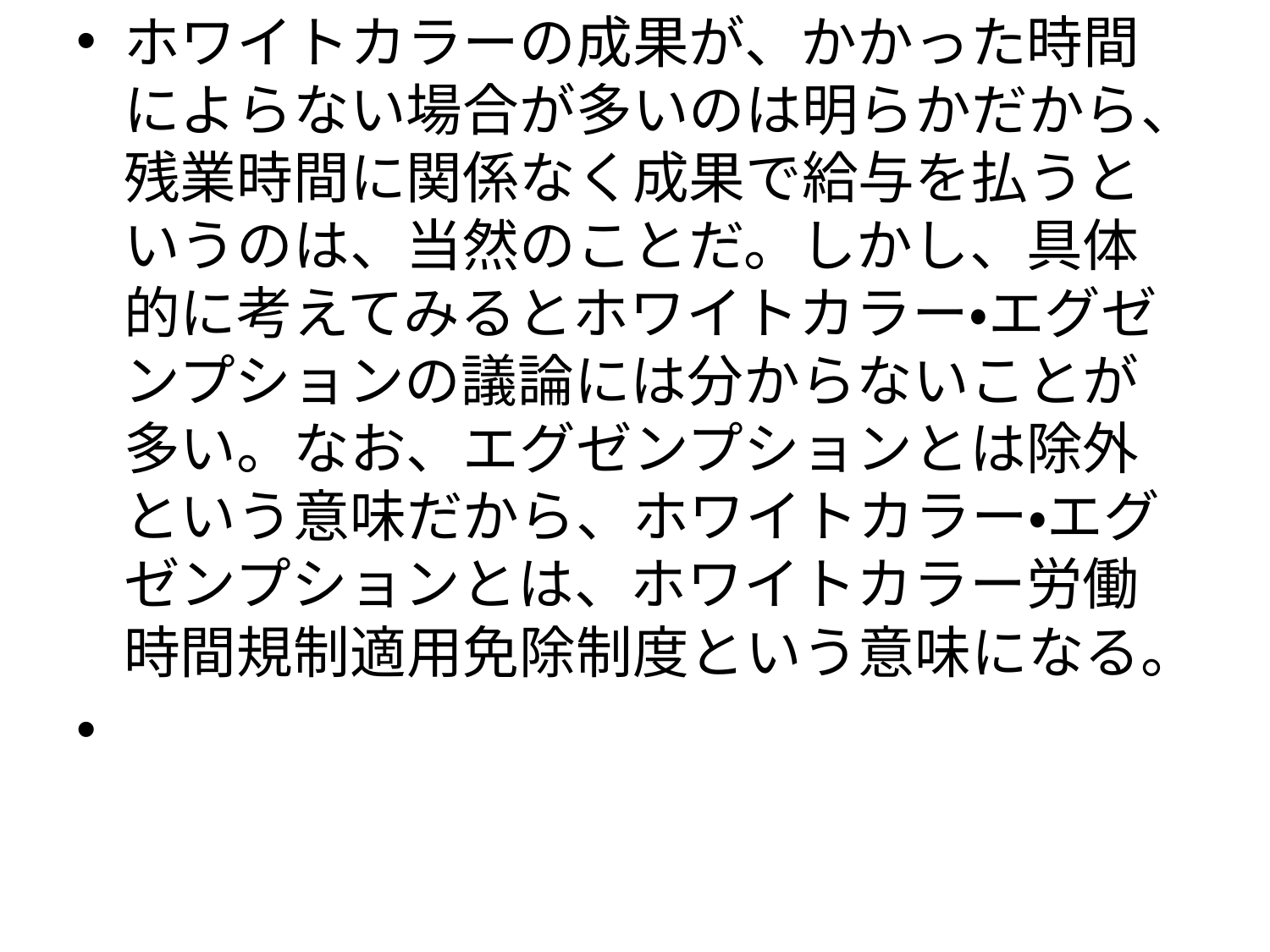

ホワイトカラーの成果が、かかった時間によらない場合が多いのは明らかだから、残業時間に関係なく成果で給与を払うというのは、当然のことだ。しかし、具体的に考えてみるとホワイトカラー・エグゼンプションの議論には分からないことが多い。なお、エグゼンプションとは除外という意味だから、ホワイトカラー・エグゼンプションとは、ホワイトカラー労働時間規制適用免除制度という意味になる。